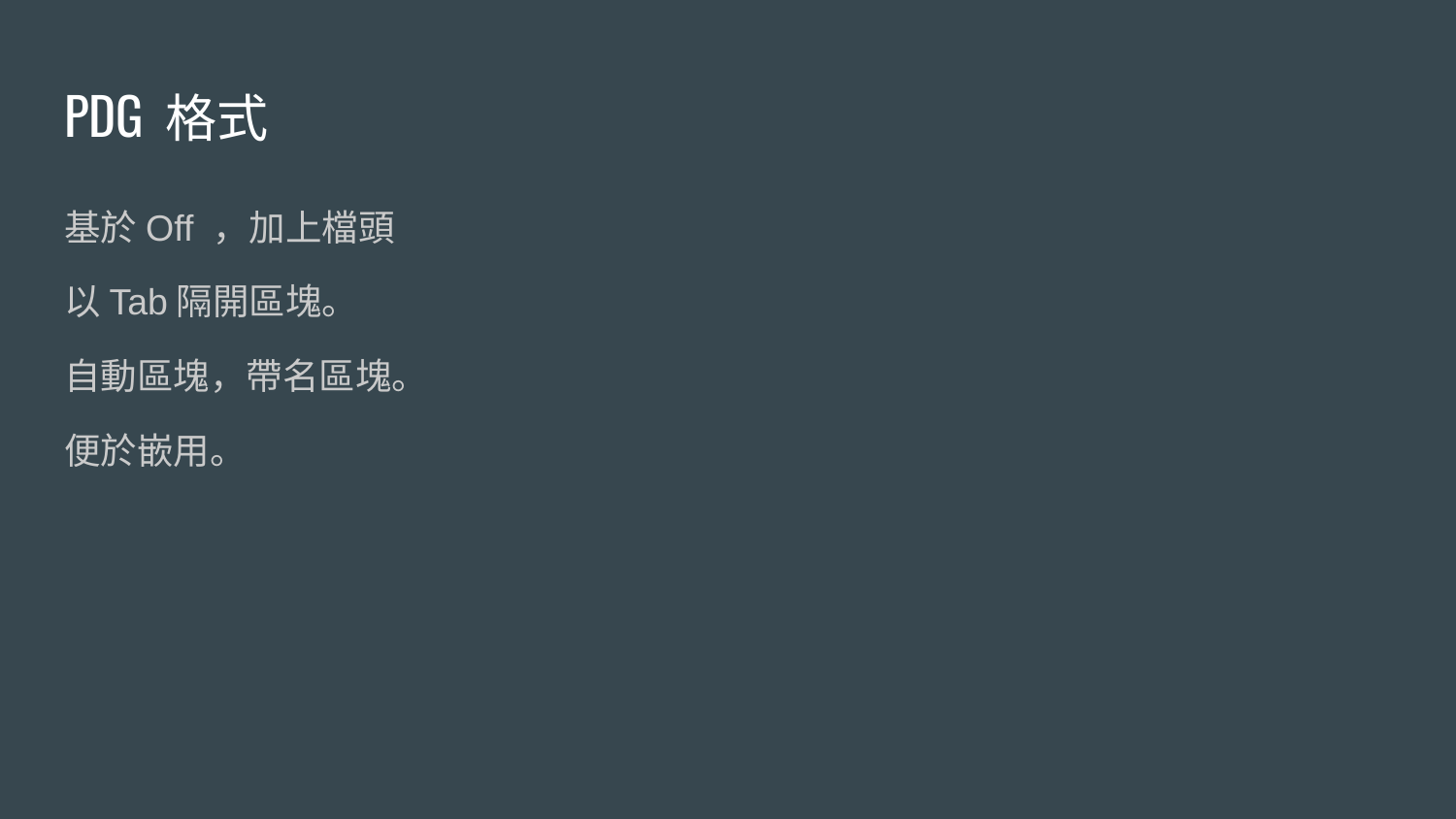

# PDG 格式
基於Off ，加上檔頭
以Tab隔開區塊。
自動區塊，帶名區塊。
便於嵌用。